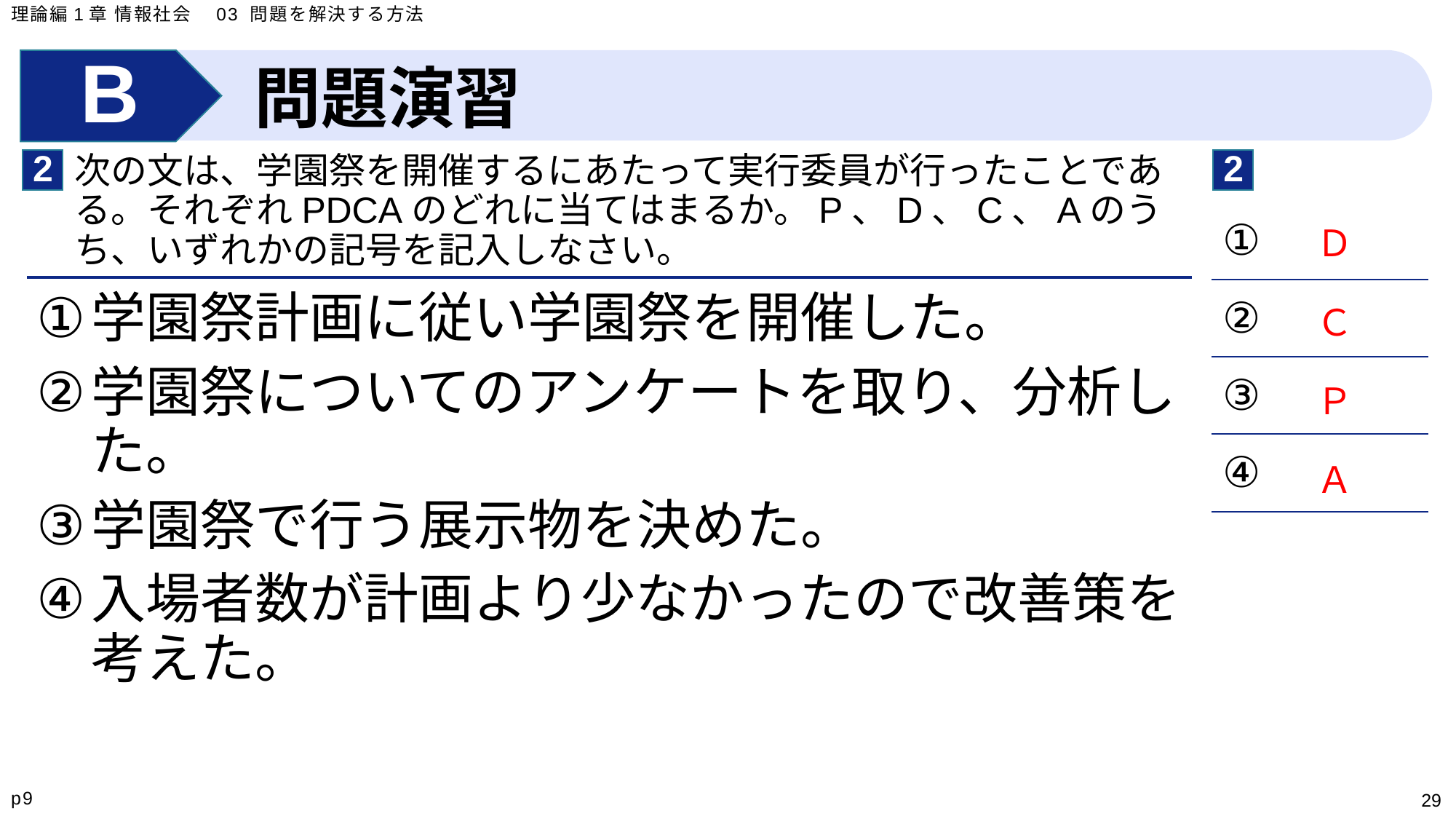

理論編1章 情報社会　03 問題を解決する方法
問題演習
2
2
次の文は、学園祭を開催するにあたって実行委員が行ったことである。それぞれPDCAのどれに当てはまるか。P、D、C、Aのうち、いずれかの記号を記入しなさい。
| ① |
| --- |
| ② |
| ③ |
| ④ |
Ｄ
学園祭計画に従い学園祭を開催した。
学園祭についてのアンケートを取り、分析した。
学園祭で行う展示物を決めた。
入場者数が計画より少なかったので改善策を考えた。

Ｃ
Ｐ
Ａ
p9
29